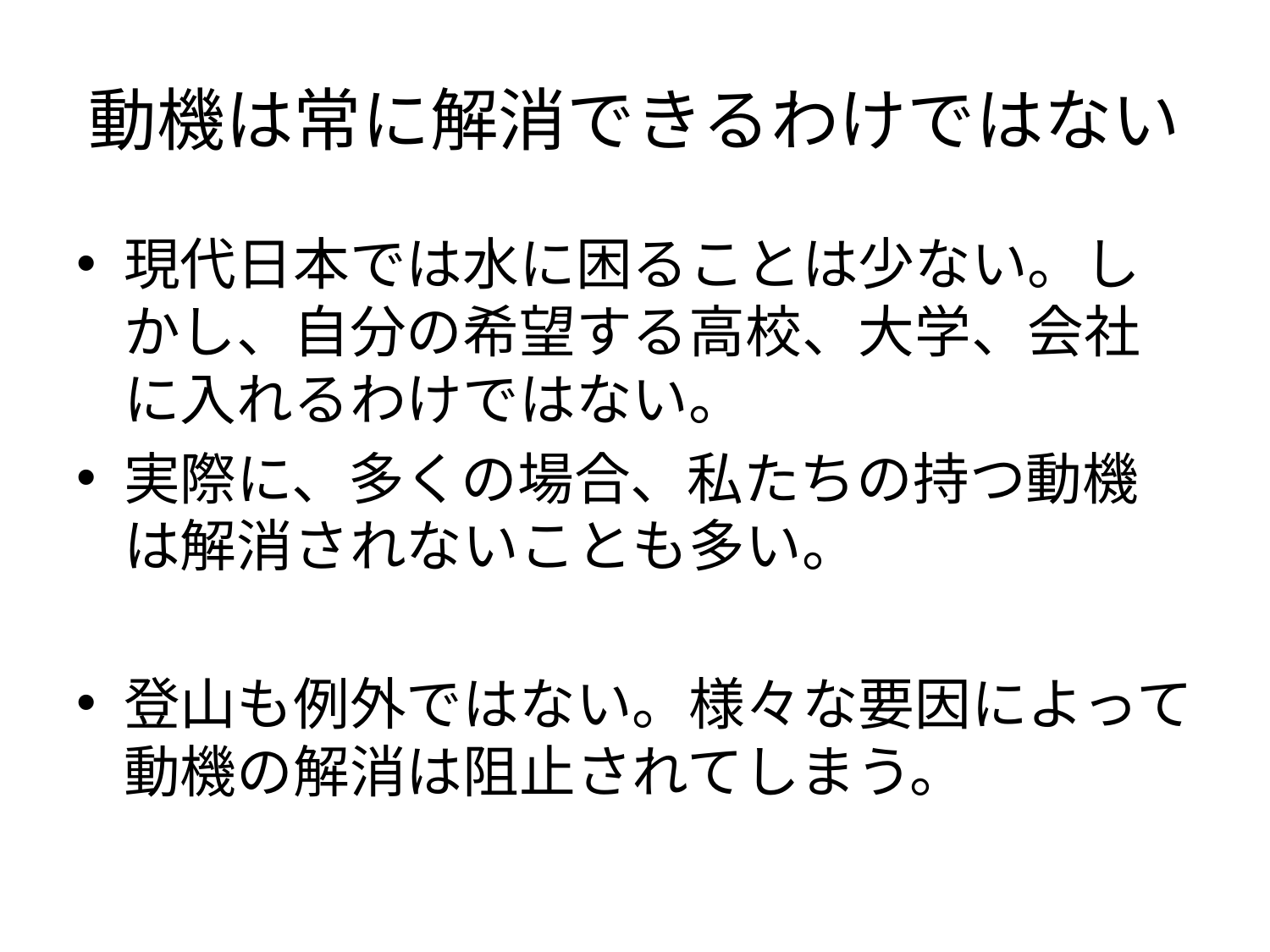

# 動機は常に解消できるわけではない
現代日本では水に困ることは少ない。しかし、自分の希望する高校、大学、会社に入れるわけではない。
実際に、多くの場合、私たちの持つ動機は解消されないことも多い。

登山も例外ではない。様々な要因によって動機の解消は阻止されてしまう。